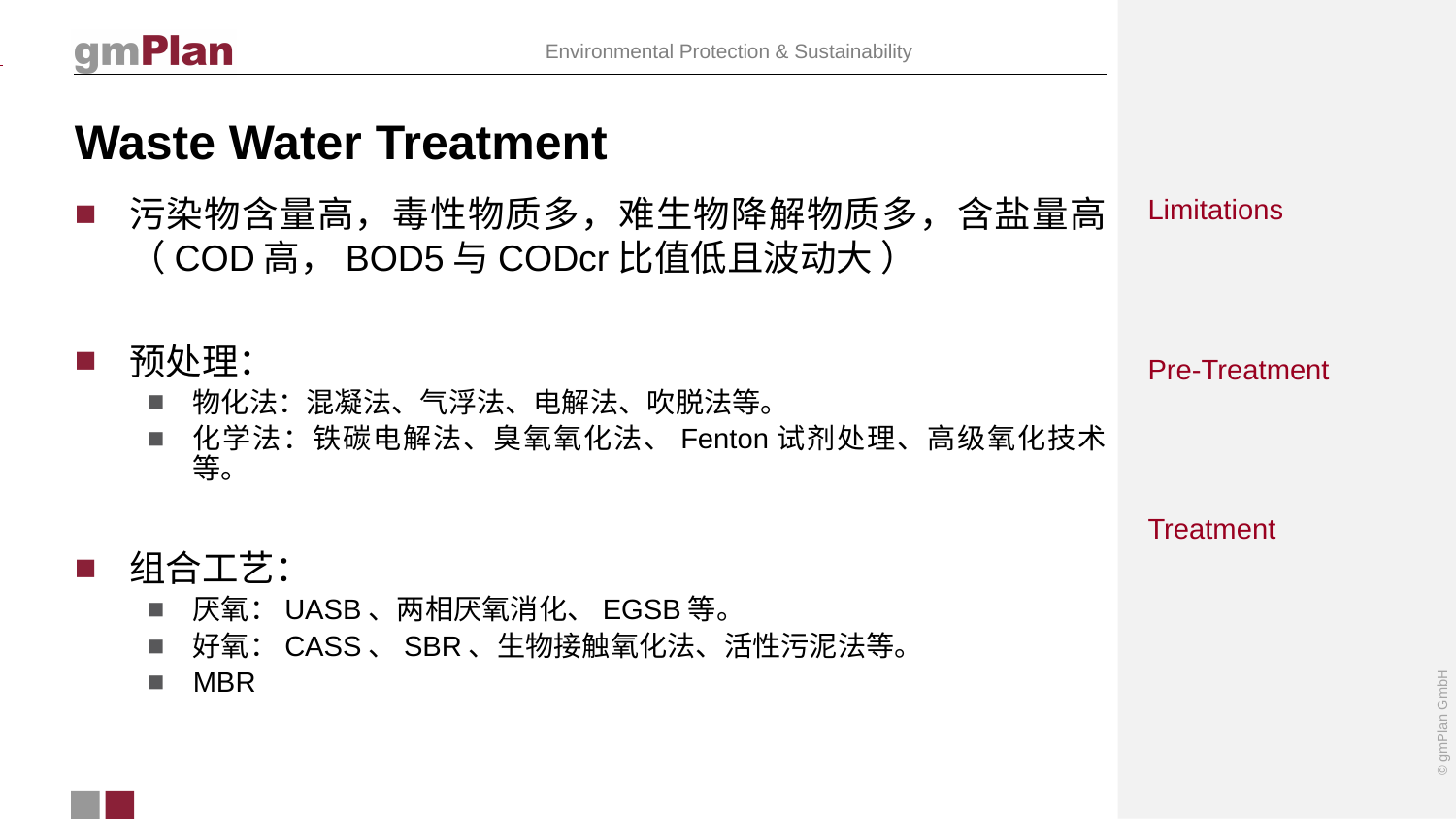

# Waste Water Treatment
污染物含量高，毒性物质多，难生物降解物质多，含盐量高（COD高，BOD5与CODcr比值低且波动大 ）

预处理：
物化法：混凝法、气浮法、电解法、吹脱法等。
化学法：铁碳电解法、臭氧氧化法、Fenton试剂处理、高级氧化技术等。

组合工艺：
厌氧：UASB、两相厌氧消化、EGSB等。
好氧：CASS、SBR、生物接触氧化法、活性污泥法等。
MBR
Limitations

Pre-Treatment

Treatment